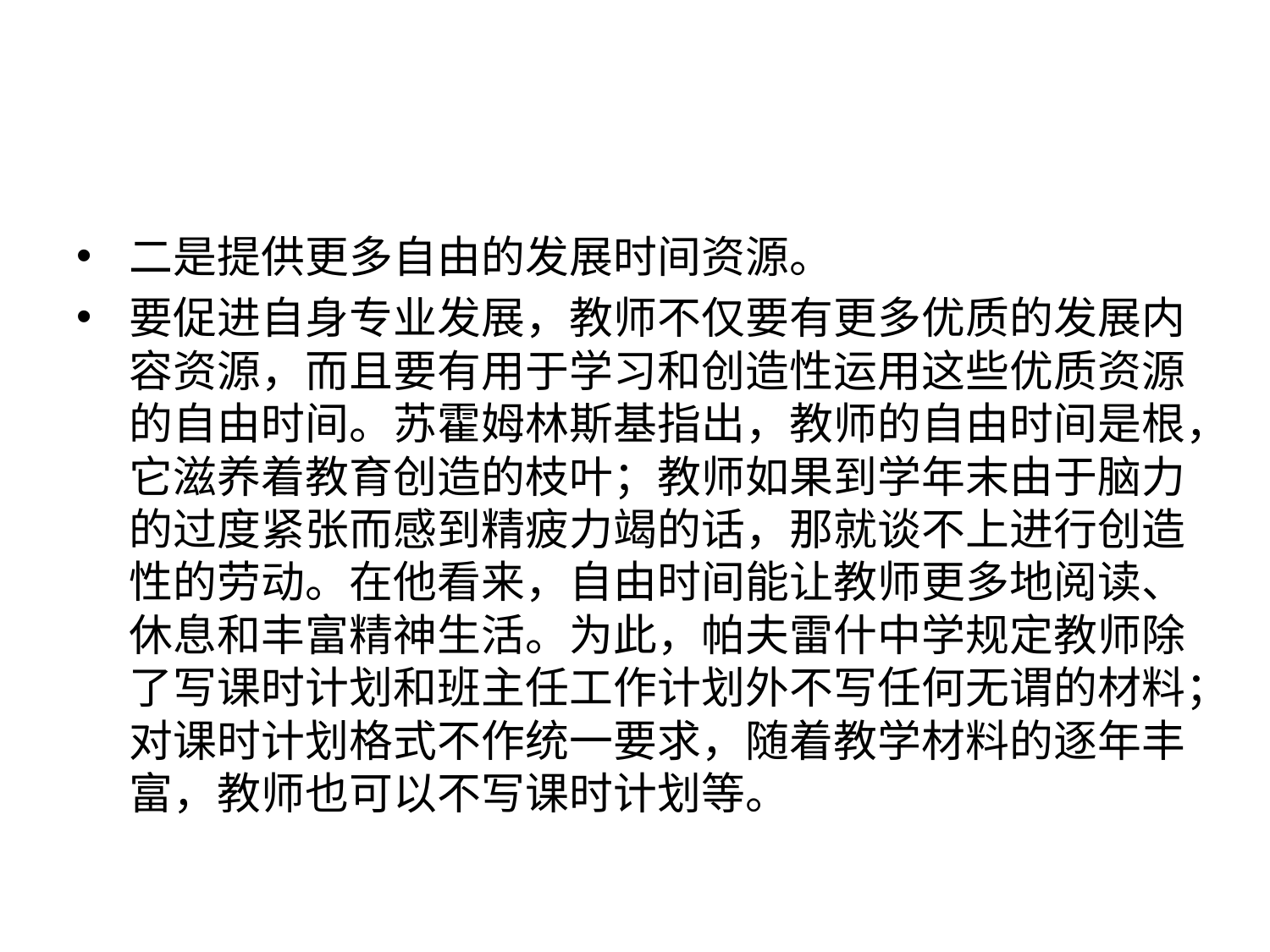

#
二是提供更多自由的发展时间资源。
要促进自身专业发展，教师不仅要有更多优质的发展内容资源，而且要有用于学习和创造性运用这些优质资源的自由时间。苏霍姆林斯基指出，教师的自由时间是根，它滋养着教育创造的枝叶；教师如果到学年末由于脑力的过度紧张而感到精疲力竭的话，那就谈不上进行创造性的劳动。在他看来，自由时间能让教师更多地阅读、休息和丰富精神生活。为此，帕夫雷什中学规定教师除了写课时计划和班主任工作计划外不写任何无谓的材料；对课时计划格式不作统一要求，随着教学材料的逐年丰富，教师也可以不写课时计划等。